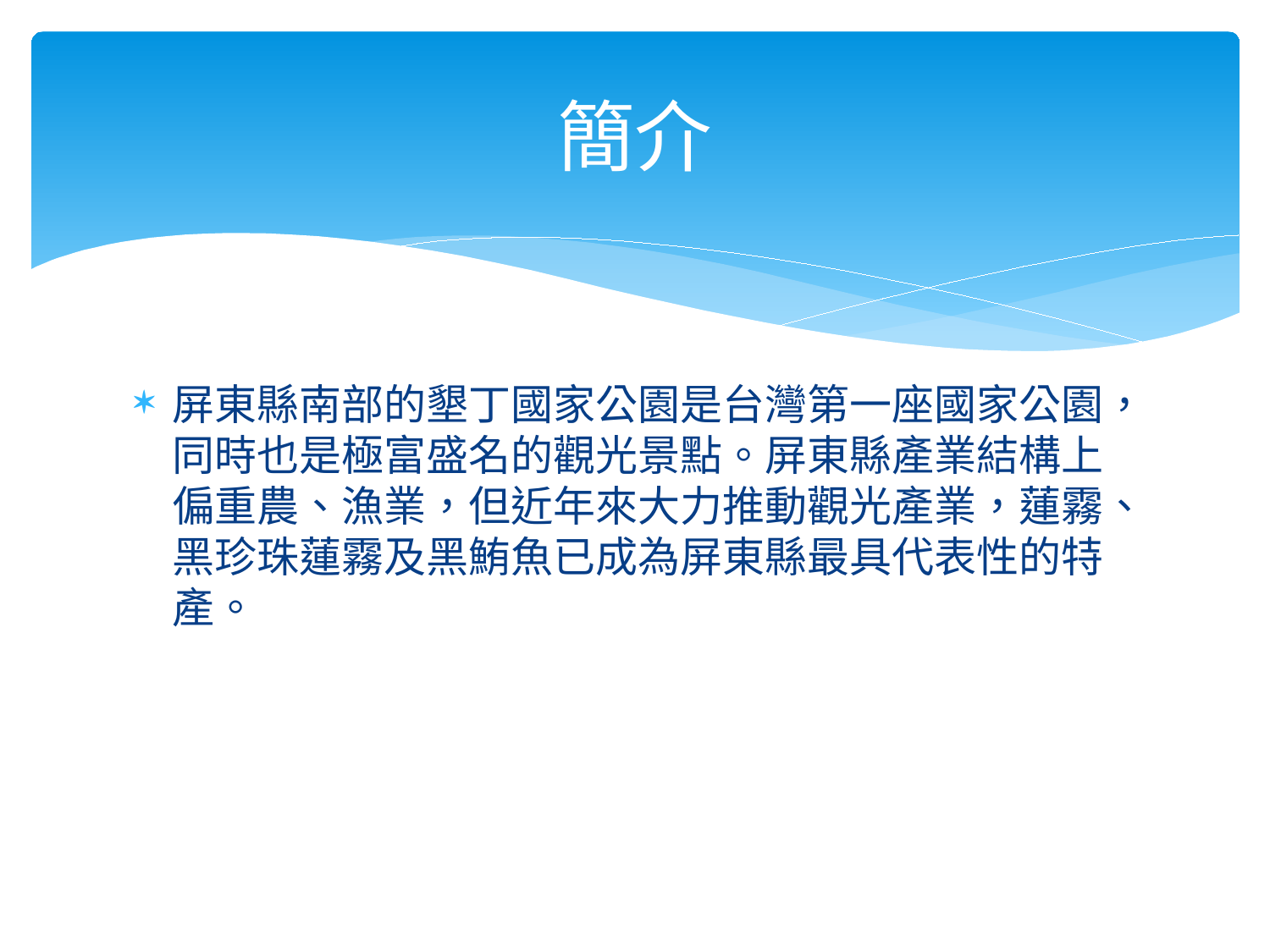

# 簡介
屏東縣南部的墾丁國家公園是台灣第一座國家公園，同時也是極富盛名的觀光景點。屏東縣產業結構上偏重農、漁業，但近年來大力推動觀光產業，蓮霧、黑珍珠蓮霧及黑鮪魚已成為屏東縣最具代表性的特產。